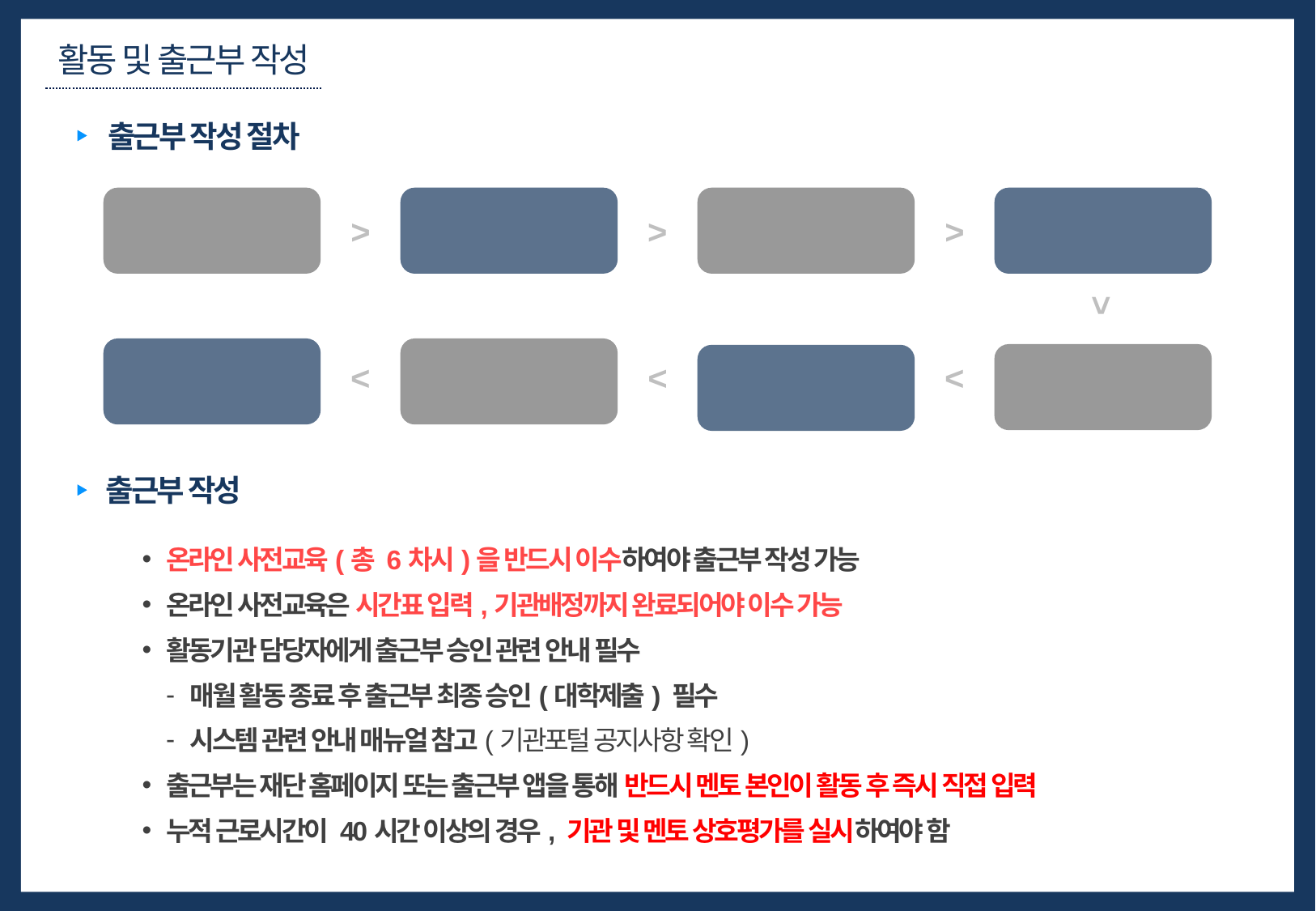

활동 및 출근부 작성
출근부 작성 절차

시간표 입력
대학 추천
기관 배정
배정 멘토 확인
>
>
>
>
출근부 작성
멘토링 활동
온라인 사전교육
이수 및 서약서
업무스케줄 등록
>
>
>
출근부 작성

온라인 사전교육(총 6차시)을 반드시 이수하여야 출근부 작성 가능
온라인 사전교육은 시간표 입력,기관배정까지 완료되어야 이수 가능
활동기관 담당자에게 출근부 승인 관련 안내 필수
매월 활동 종료 후 출근부 최종 승인(대학제출) 필수
시스템 관련 안내 매뉴얼 참고(기관포털 공지사항 확인)
출근부는 재단 홈페이지 또는 출근부 앱을 통해 반드시 멘토 본인이 활동 후 즉시 직접 입력
누적 근로시간이 40시간 이상의 경우, 기관 및 멘토 상호평가를 실시하여야 함